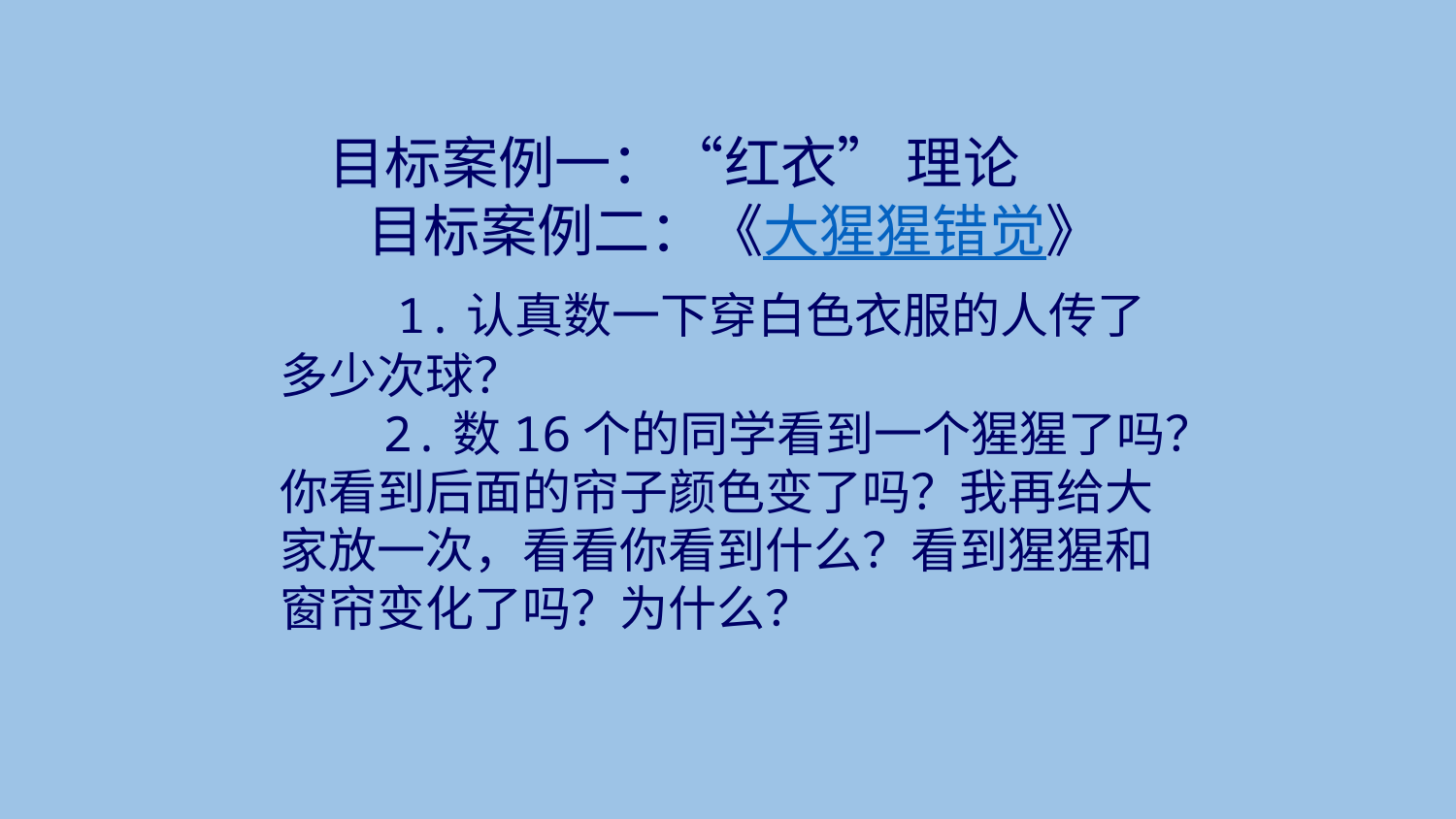

目标案例一：“红衣” 理论
  目标案例二：《大猩猩错觉》
  1.认真数一下穿白色衣服的人传了多少次球？
    2.数16个的同学看到一个猩猩了吗？你看到后面的帘子颜色变了吗？我再给大家放一次，看看你看到什么？看到猩猩和窗帘变化了吗？为什么？